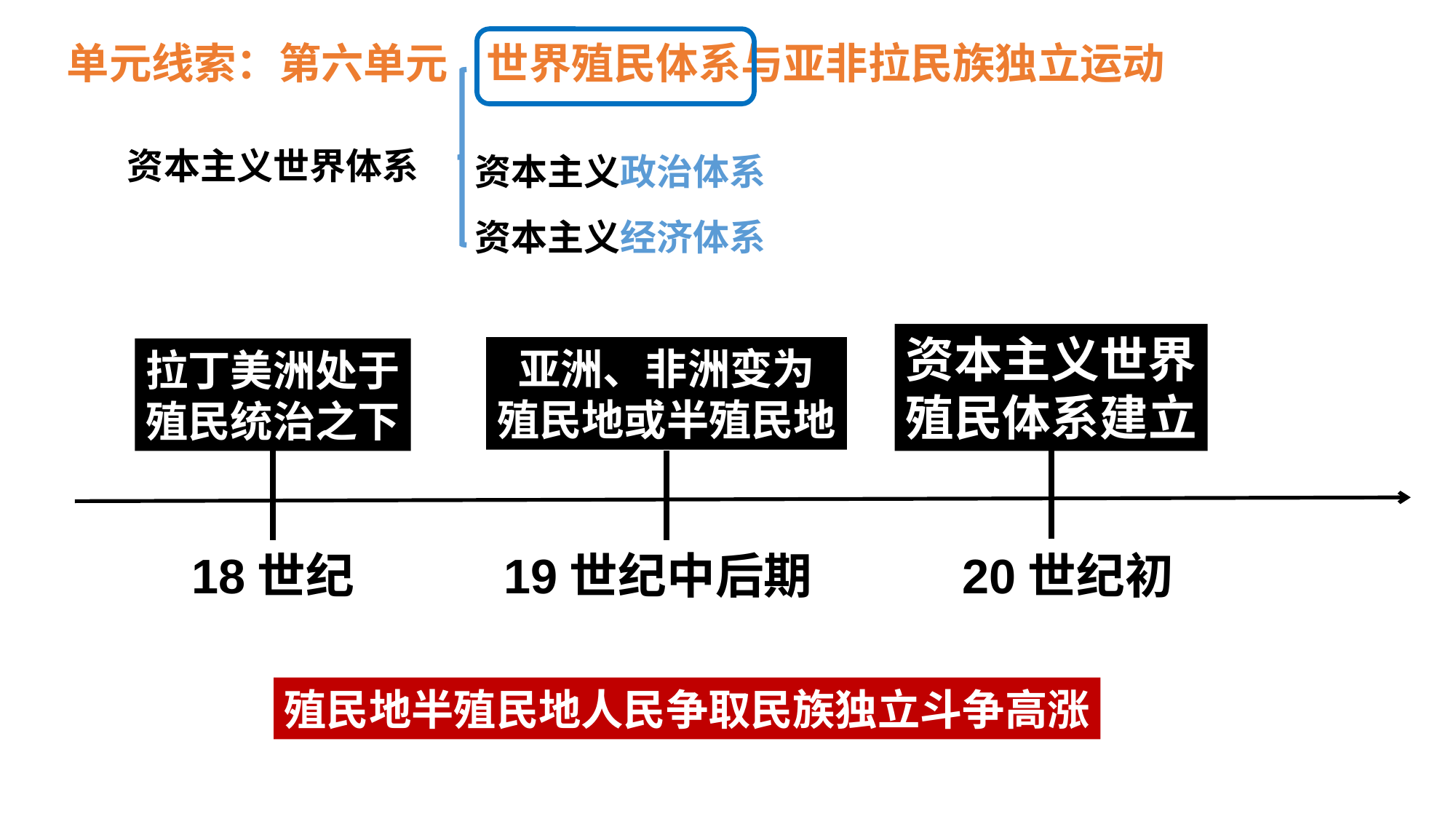

单元线索：第六单元    世界殖民体系与亚非拉民族独立运动

资本主义政治体系
资本主义经济体系
资本主义世界体系
资本主义世界
殖民体系建立
亚洲、非洲变为
殖民地或半殖民地
拉丁美洲处于
殖民统治之下
18世纪
19世纪中后期
20世纪初
殖民地半殖民地人民争取民族独立斗争高涨